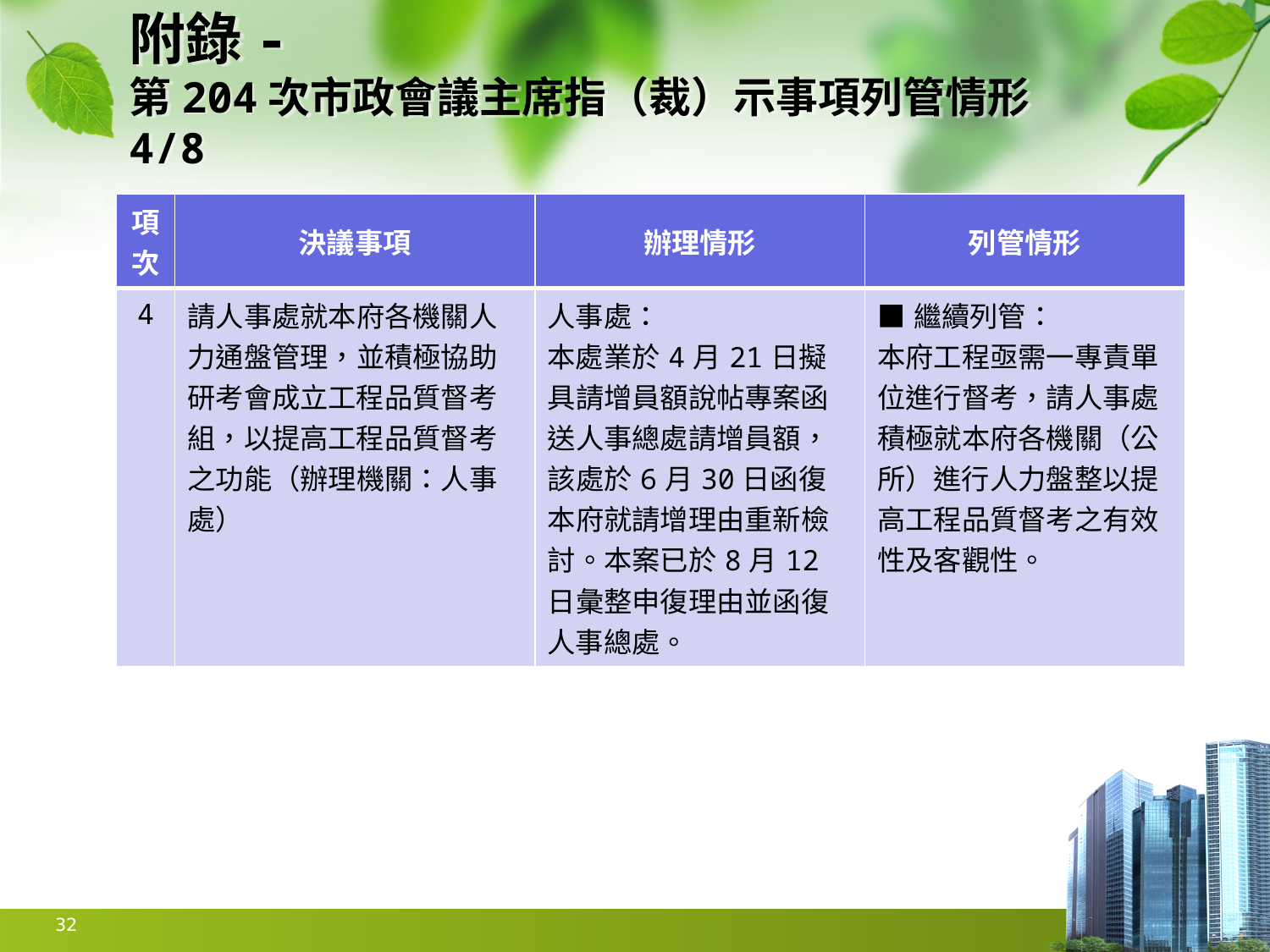

# 附錄- 第204次市政會議主席指（裁）示事項列管情形　4/8

| 項次 | 決議事項 | 辦理情形 | 列管情形 |
| --- | --- | --- | --- |
| 4 | 請人事處就本府各機關人力通盤管理，並積極協助研考會成立工程品質督考組，以提高工程品質督考之功能（辦理機關：人事處） | 人事處： 本處業於4月21日擬具請增員額說帖專案函送人事總處請增員額，該處於6月30日函復本府就請增理由重新檢討。本案已於8月12日彙整申復理由並函復人事總處。 | ■繼續列管： 本府工程亟需一專責單位進行督考，請人事處積極就本府各機關（公所）進行人力盤整以提高工程品質督考之有效性及客觀性。 |
32